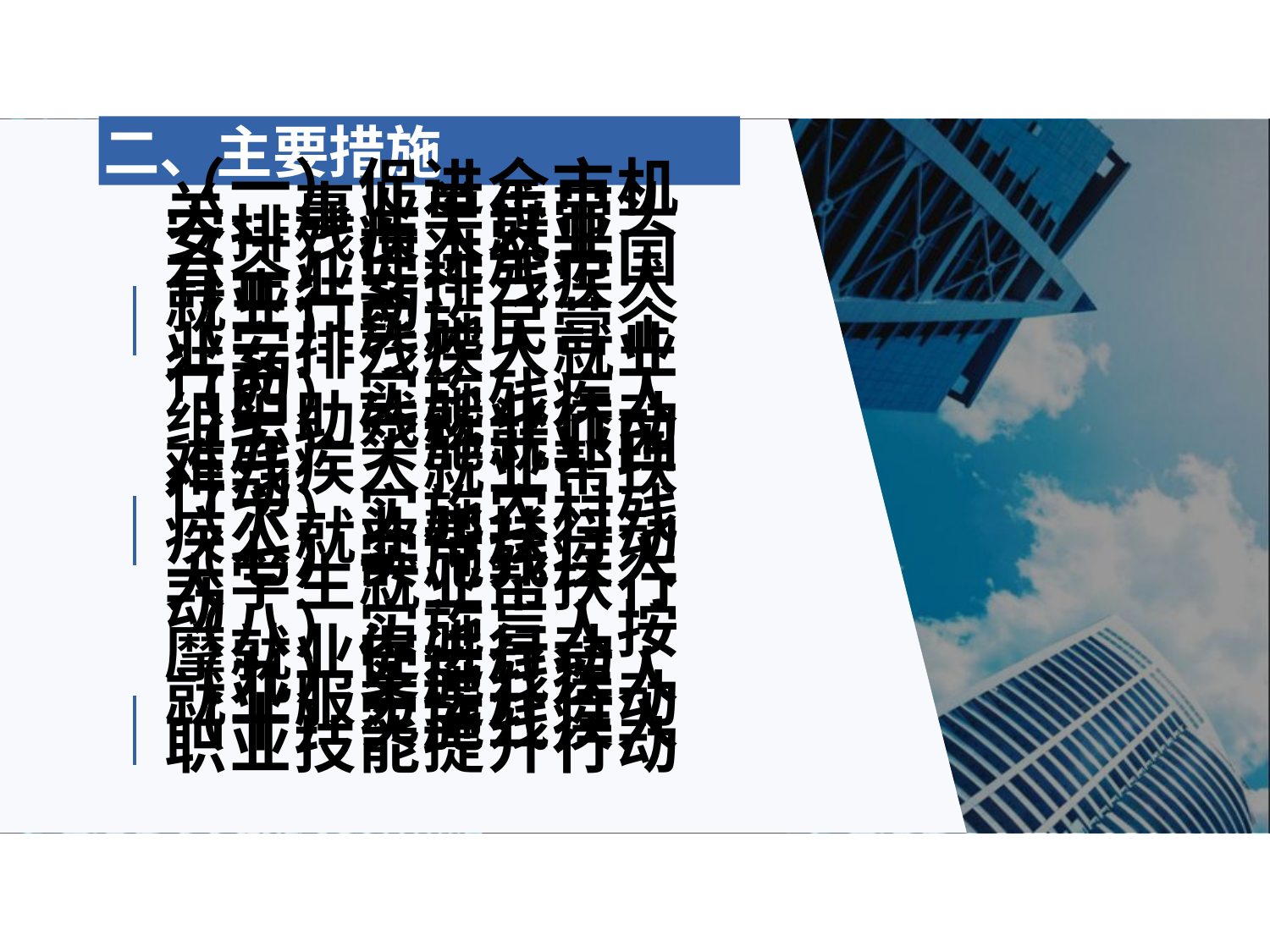

二、主要措施
（一）促进全市机关、事业单位带头安排残疾人就业
（二）促进全市国有企业安排残疾人就业行动
（三）实施民营企业安排残疾人就业行动
（四）实施残疾人组织助残就业行动
（五）实施就业困难残疾人就业帮扶行动
（六）实施农村残疾人就业帮扶行动
（七）实施残疾人大学生就业帮扶行动
（八）实施盲人按摩就业促进行动
（九）实施残疾人就业服务提升行动
（十）实施残疾人职业技能提升行动